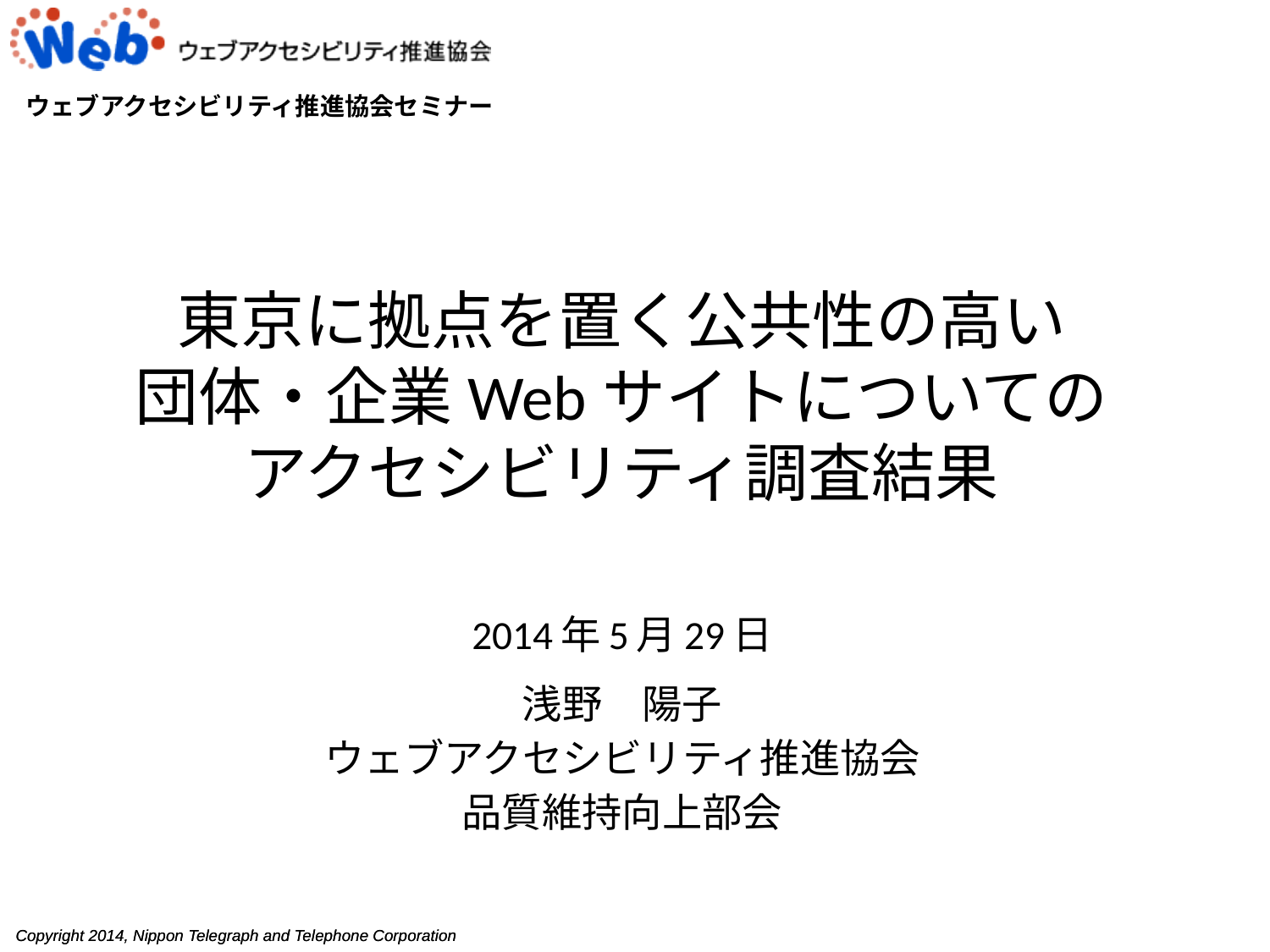

ウェブアクセシビリティ推進協会セミナー
# 東京に拠点を置く公共性の高い 団体・企業Webサイトについての アクセシビリティ調査結果
2014年5月29日
浅野　陽子
ウェブアクセシビリティ推進協会
品質維持向上部会